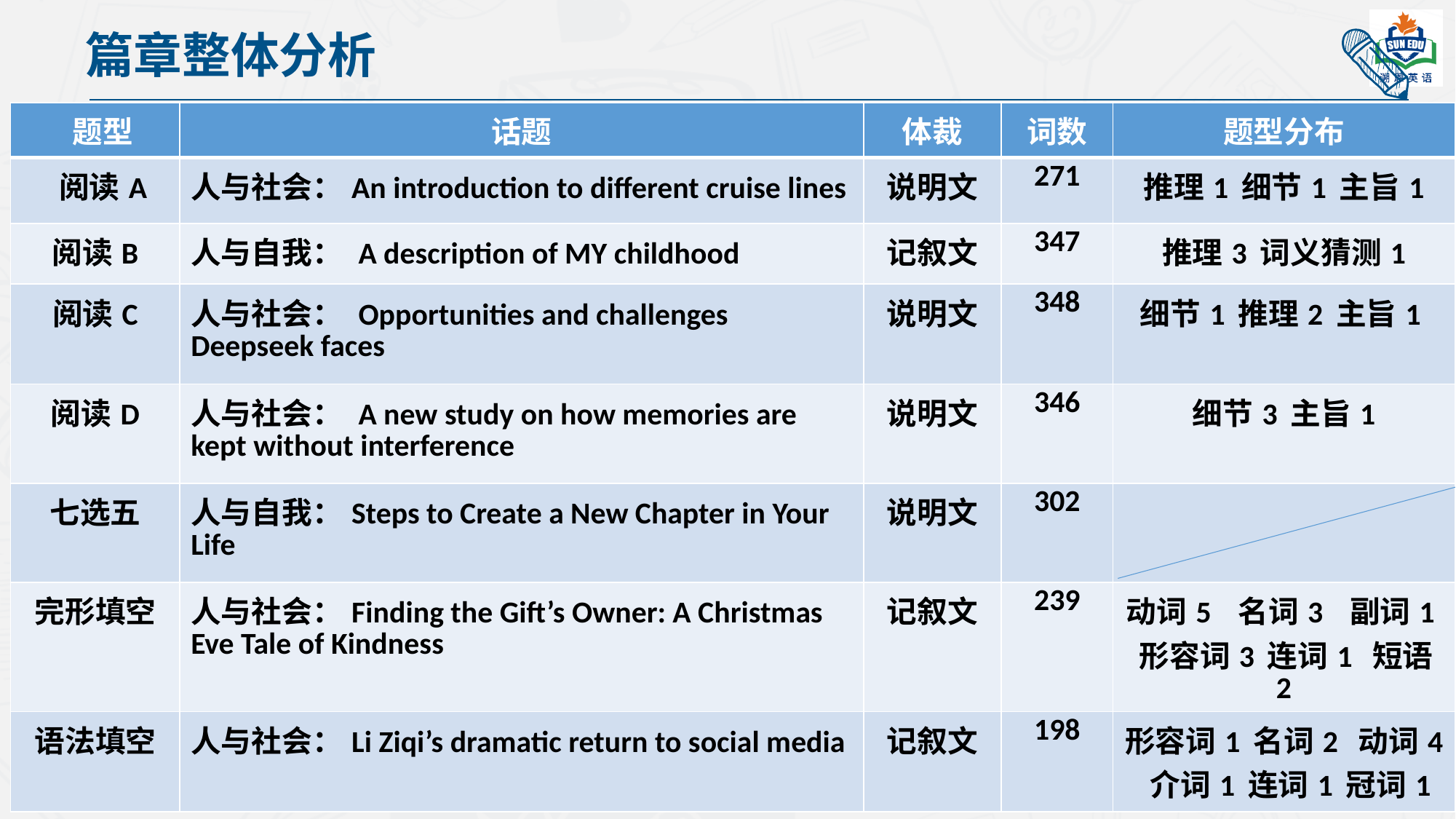

篇章整体分析
| 题型 | 话题 | 体裁 | 词数 | 题型分布 |
| --- | --- | --- | --- | --- |
| 阅读A | 人与社会：An introduction to different cruise lines | 说明文 | 271 | 推理1 细节1 主旨1 |
| 阅读B | 人与自我： A description of MY childhood | 记叙文 | 347 | 推理3 词义猜测1 |
| 阅读C | 人与社会： Opportunities and challenges Deepseek faces | 说明文 | 348 | 细节1 推理2 主旨1 |
| 阅读D | 人与社会： A new study on how memories are kept without interference | 说明文 | 346 | 细节3 主旨1 |
| 七选五 | 人与自我：Steps to Create a New Chapter in Your Life | 说明文 | 302 |  |
| 完形填空 | 人与社会：Finding the Gift’s Owner: A Christmas Eve Tale of Kindness | 记叙文 | 239 | 动词5 名词3 副词1 形容词3 连词1 短语2 |
| 语法填空 | 人与社会：Li Ziqi’s dramatic return to social media | 记叙文 | 198 | 形容词1 名词2 动词4 介词1 连词1 冠词1 |